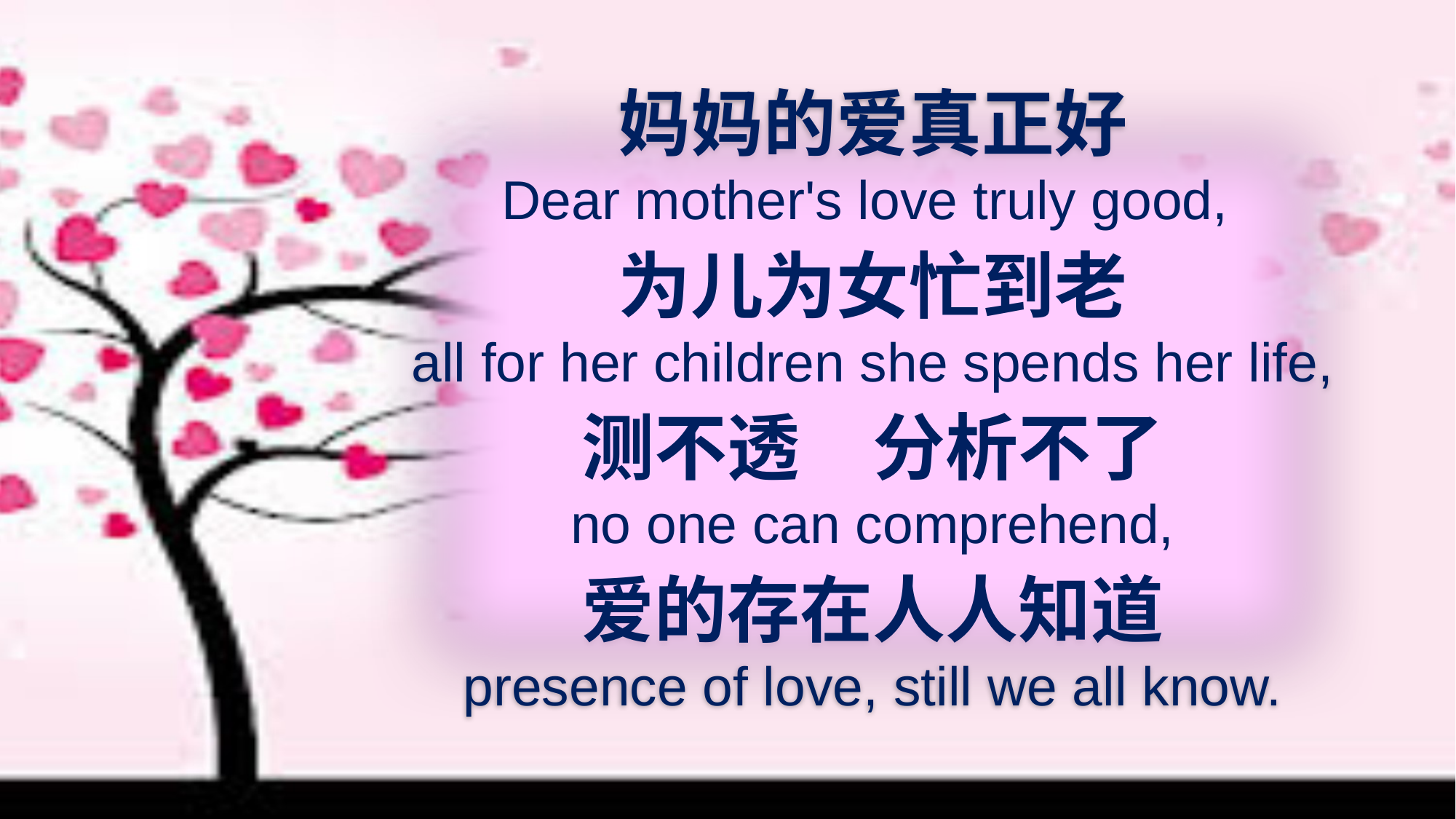

妈妈的爱真正好
Dear mother's love truly good,
为儿为女忙到老
all for her children she spends her life,
测不透　分析不了
no one can comprehend,
爱的存在人人知道
presence of love, still we all know.